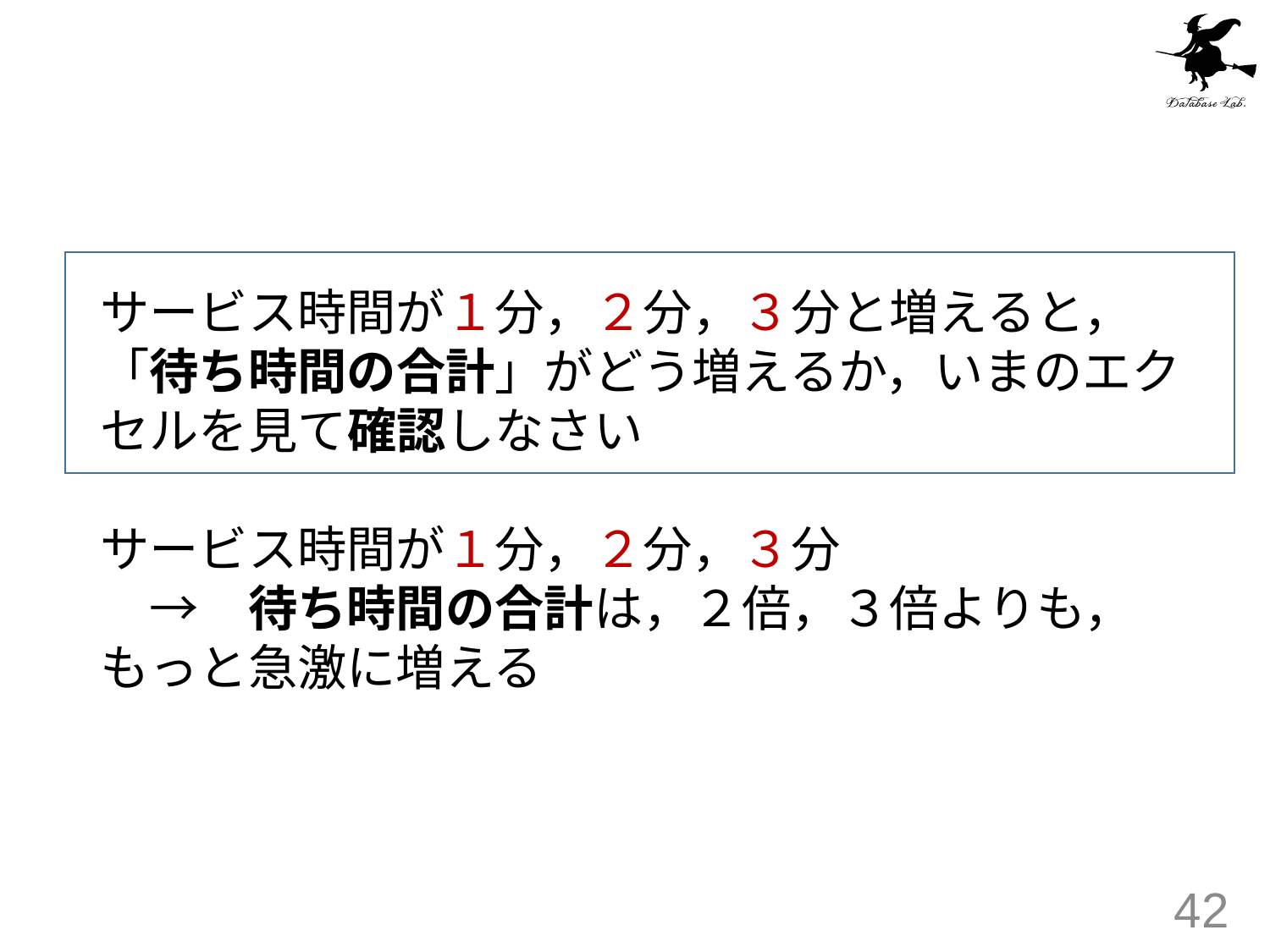

#

サービス時間が１分，２分，３分と増えると，
「待ち時間の合計」がどう増えるか，いまのエクセルを見て確認しなさい

サービス時間が１分，２分，３分
　→　待ち時間の合計は，２倍，３倍よりも，もっと急激に増える

42